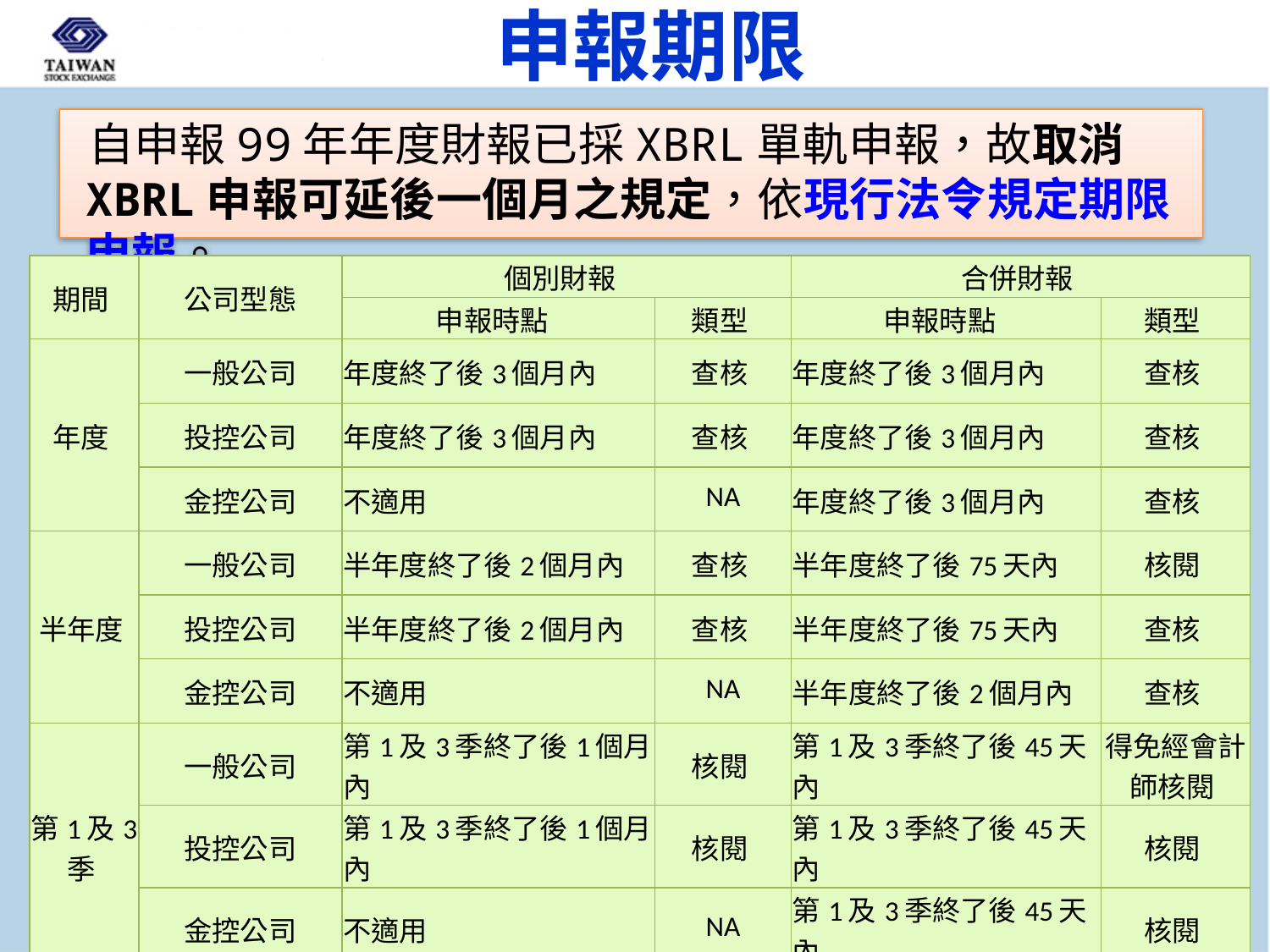

# 申報期限
自申報99年年度財報已採XBRL單軌申報，故取消XBRL申報可延後一個月之規定，依現行法令規定期限申報。
| 期間 | 公司型態 | 個別財報 |  | 合併財報 |  |
| --- | --- | --- | --- | --- | --- |
|  |  | 申報時點 | 類型 | 申報時點 | 類型 |
| 年度 | 一般公司 | 年度終了後3個月內 | 查核 | 年度終了後3個月內 | 查核 |
|  | 投控公司 | 年度終了後3個月內 | 查核 | 年度終了後3個月內 | 查核 |
|  | 金控公司 | 不適用 | NA | 年度終了後3個月內 | 查核 |
| 半年度 | 一般公司 | 半年度終了後2個月內 | 查核 | 半年度終了後75天內 | 核閱 |
|  | 投控公司 | 半年度終了後2個月內 | 查核 | 半年度終了後75天內 | 查核 |
|  | 金控公司 | 不適用 | NA | 半年度終了後2個月內 | 查核 |
| 第1及3季 | 一般公司 | 第1及3季終了後1個月內 | 核閱 | 第1及3季終了後45天內 | 得免經會計師核閱 |
|  | 投控公司 | 第1及3季終了後1個月內 | 核閱 | 第1及3季終了後45天內 | 核閱 |
|  | 金控公司 | 不適用 | NA | 第1及3季終了後45天內 | 核閱 |
17